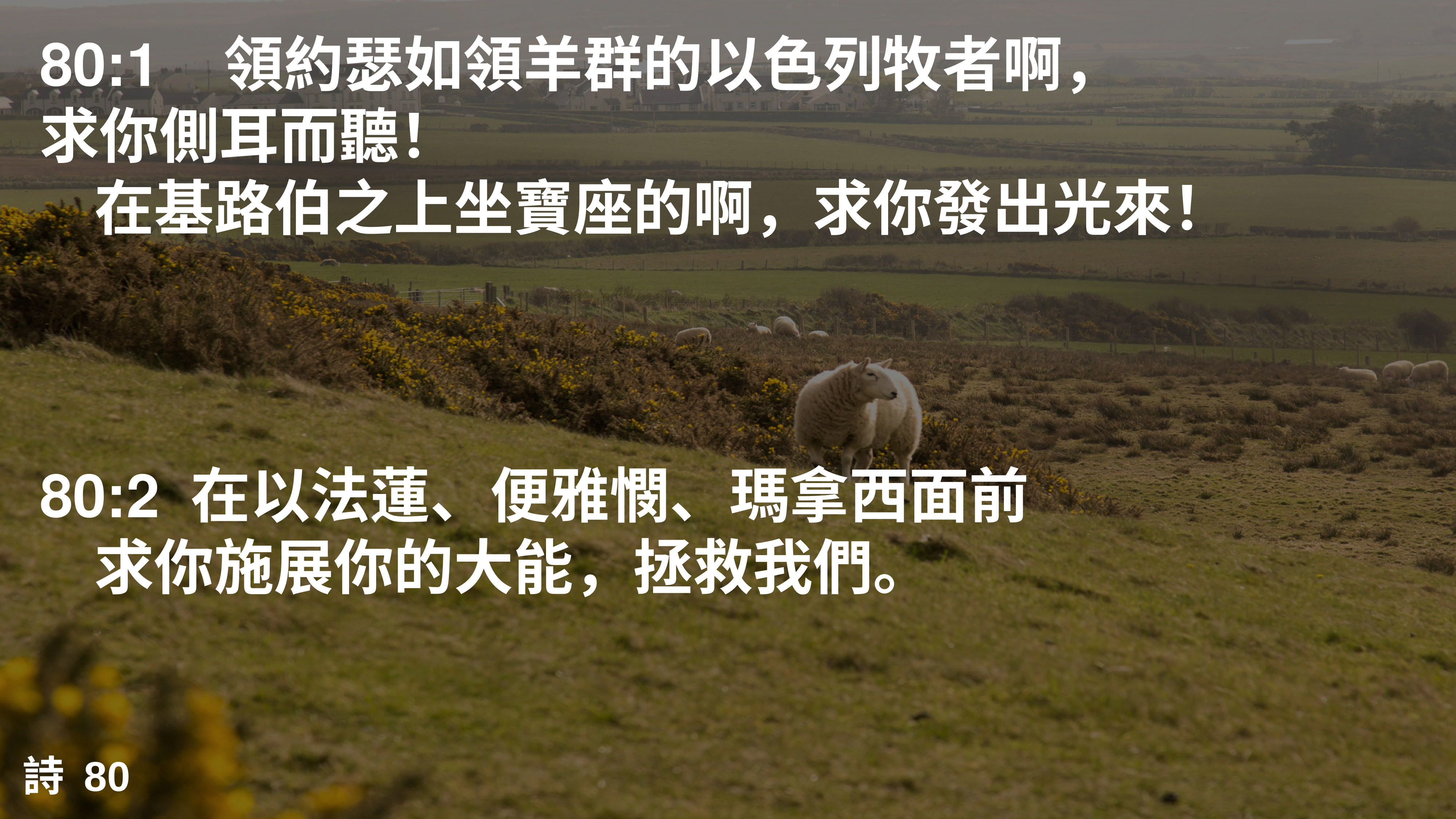

80:1   領約瑟如領羊群的以色列牧者啊，
求你側耳而聽！
	在基路伯之上坐寶座的啊，求你發出光來！

80:2 在以法蓮、便雅憫、瑪拿西面前
	求你施展你的大能，拯救我們。
詩 80